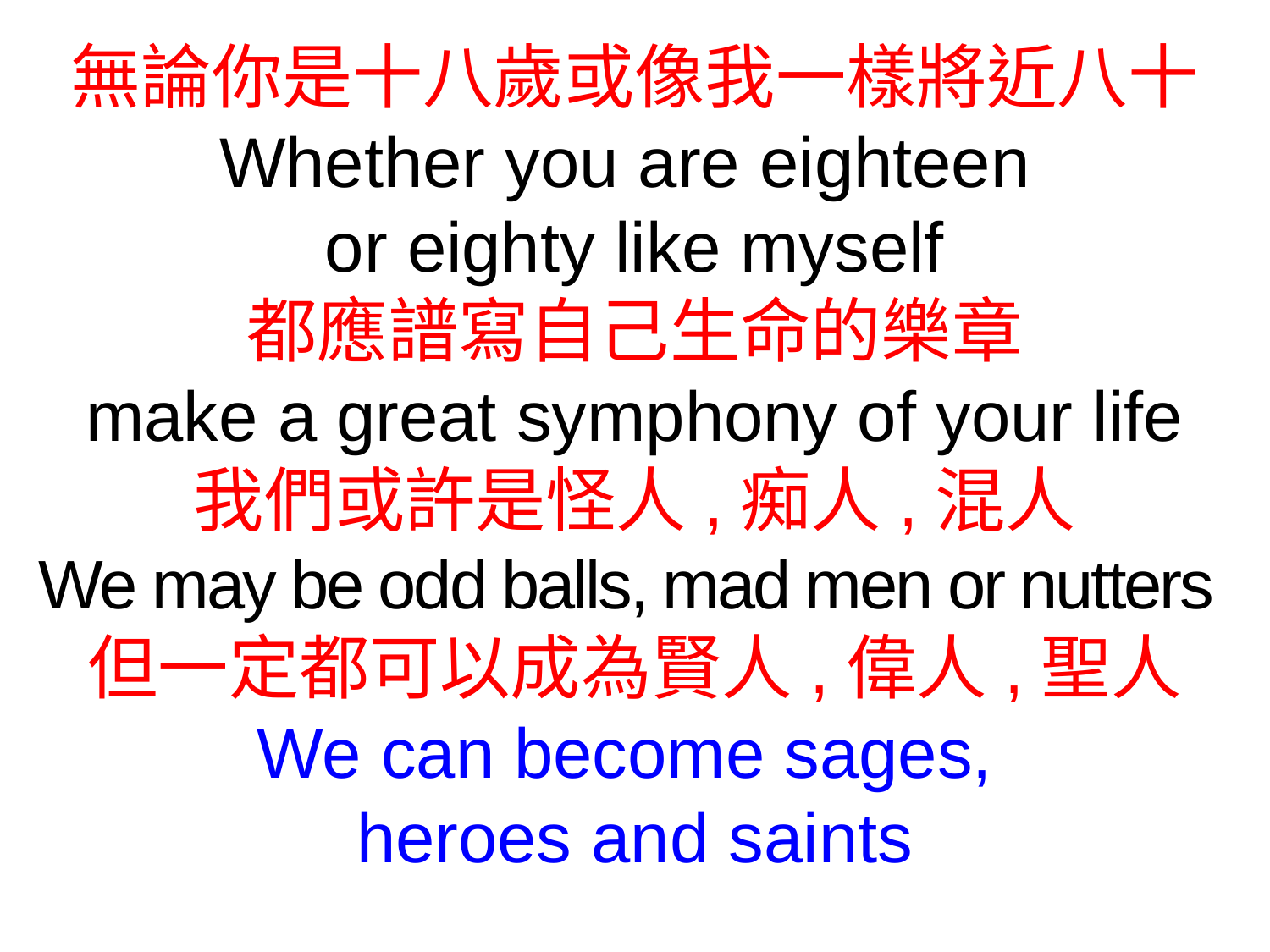

無論你是十八歲或像我一樣將近八十
Whether you are eighteen
or eighty like myself
都應譜寫自己生命的樂章
make a great symphony of your life
我們或許是怪人,痴人,混人
We may be odd balls, mad men or nutters
但一定都可以成為賢人,偉人,聖人
We can become sages,
heroes and saints